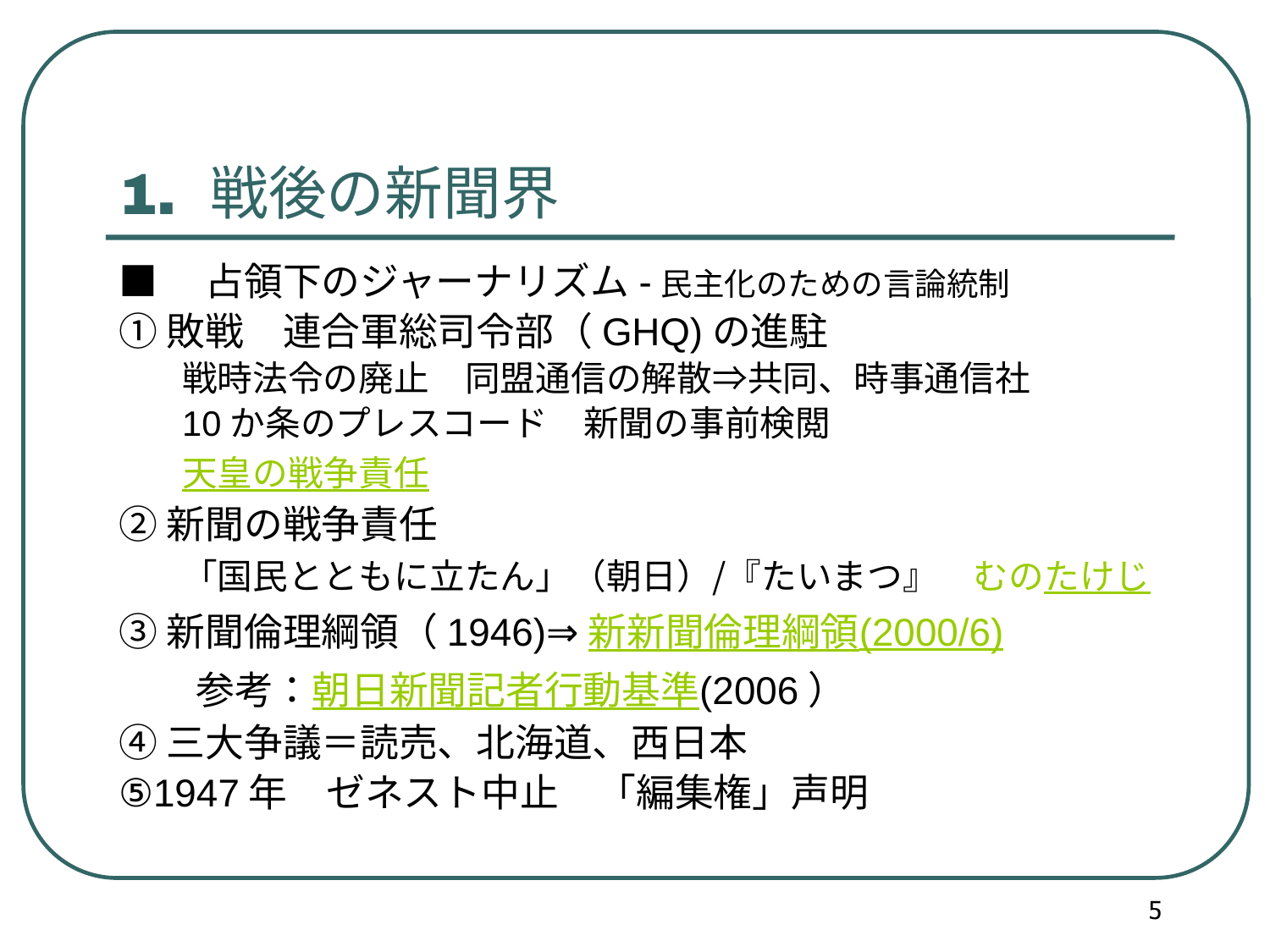

1. 戦後の新聞界
■　占領下のジャーナリズム-民主化のための言論統制
①敗戦　連合軍総司令部（GHQ)の進駐
戦時法令の廃止　同盟通信の解散⇒共同、時事通信社
10か条のプレスコード　新聞の事前検閲
天皇の戦争責任
②新聞の戦争責任
「国民とともに立たん」（朝日）/『たいまつ』　むのたけじ
③新聞倫理綱領（1946)⇒新新聞倫理綱領(2000/6)
　　参考：朝日新聞記者行動基準(2006）
④三大争議＝読売、北海道、西日本
⑤1947年　ゼネスト中止　「編集権」声明
5